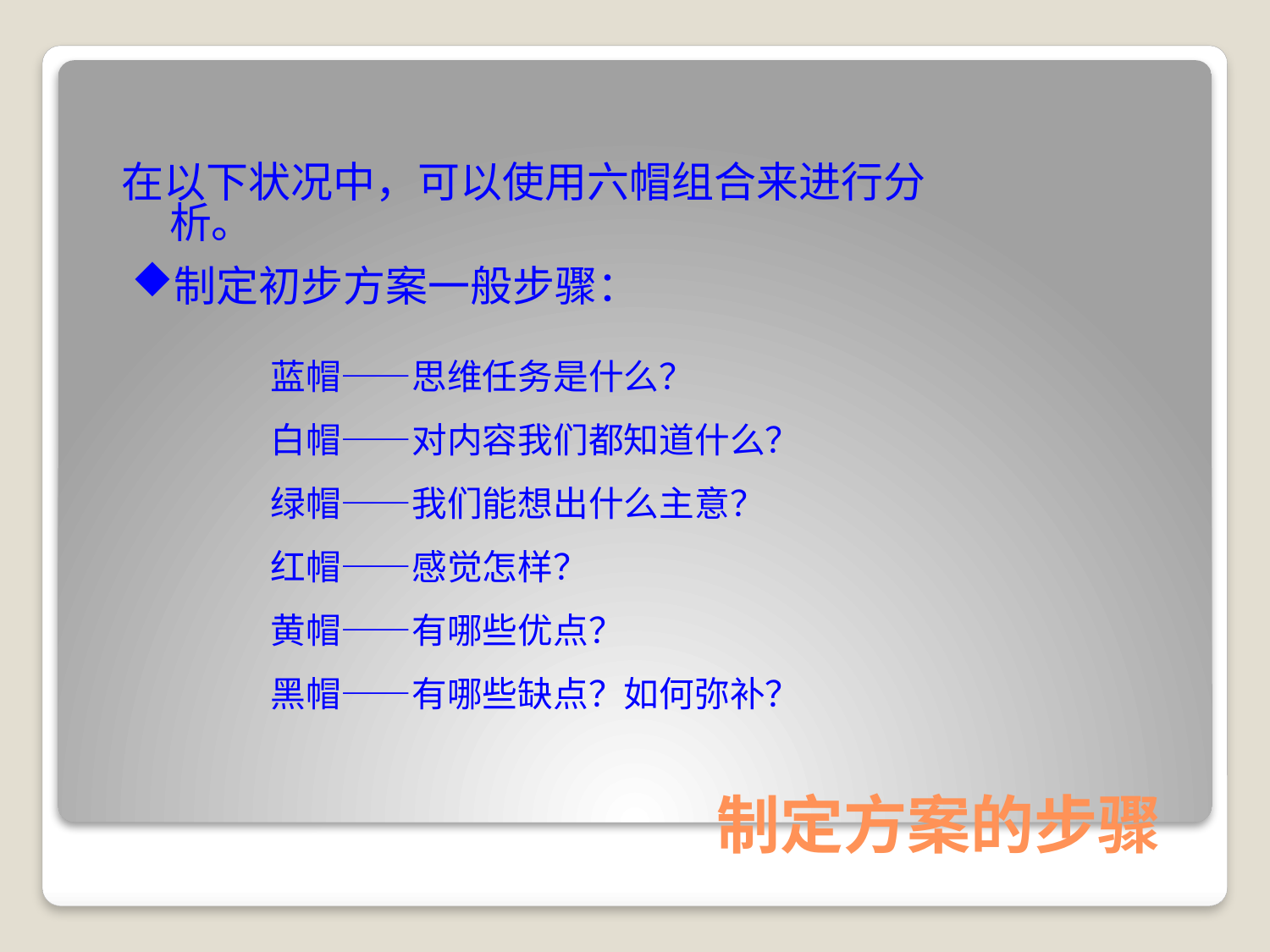

在以下状况中，可以使用六帽组合来进行分析。
制定初步方案一般步骤：
蓝帽——思维任务是什么？
白帽——对内容我们都知道什么？
绿帽——我们能想出什么主意？
红帽——感觉怎样？
黄帽——有哪些优点？
黑帽——有哪些缺点？如何弥补？
# 制定方案的步骤